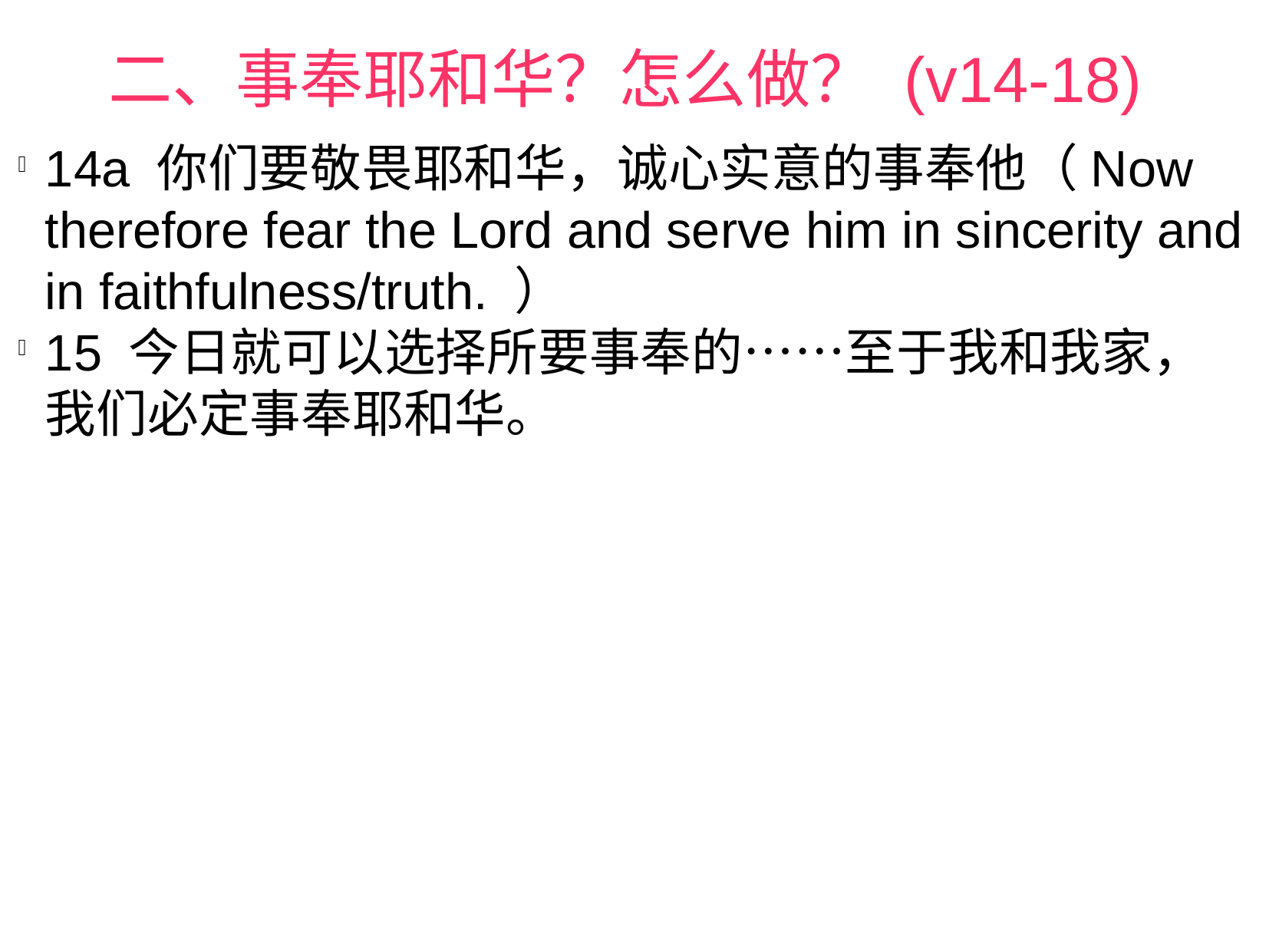

二、事奉耶和华？怎么做？ (v14-18)
14a 你们要敬畏耶和华，诚心实意的事奉他（Now therefore fear the Lord and serve him in sincerity and in faithfulness/truth. ）
15 今日就可以选择所要事奉的……至于我和我家，我们必定事奉耶和华。